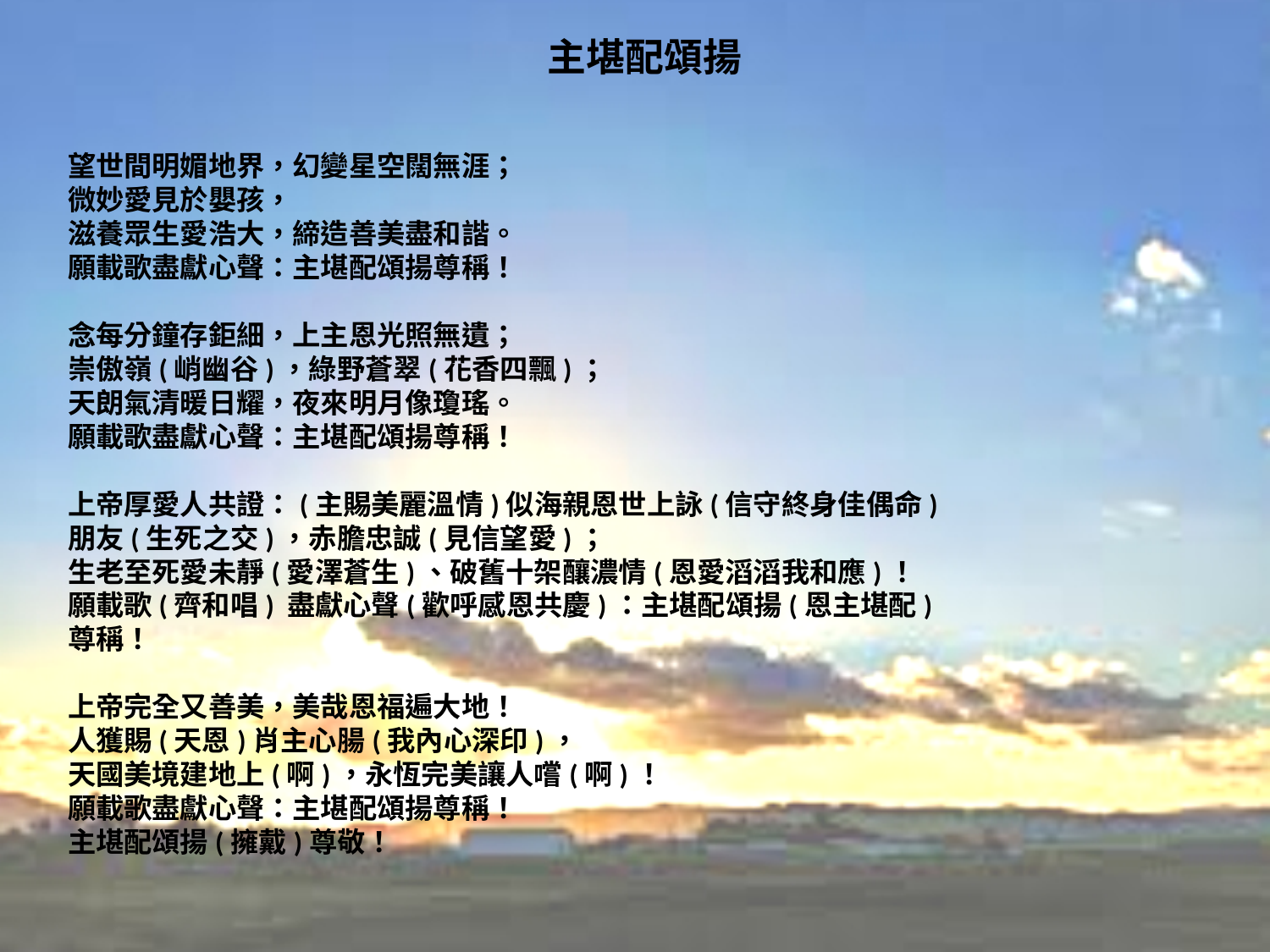

# 主堪配頌揚
望世間明媚地界，幻變星空闊無涯；
微妙愛見於嬰孩，
滋養眾生愛浩大，締造善美盡和諧。
願載歌盡獻心聲：主堪配頌揚尊稱！
念每分鐘存鉅細，上主恩光照無遺；
崇傲嶺(峭幽谷)，綠野蒼翠(花香四飄)；
天朗氣清暖日耀，夜來明月像瓊瑤。
願載歌盡獻心聲：主堪配頌揚尊稱！
上帝厚愛人共證：(主賜美麗溫情)似海親恩世上詠(信守終身佳偶命)
朋友(生死之交)，赤膽忠誠(見信望愛)；
生老至死愛未靜(愛澤蒼生)、破舊十架釀濃情(恩愛滔滔我和應)！
願載歌(齊和唱) 盡獻心聲(歡呼感恩共慶)：主堪配頌揚(恩主堪配) 尊稱！
上帝完全又善美，美哉恩福遍大地！
人獲賜(天恩)肖主心腸(我內心深印)，
天國美境建地上(啊)，永恆完美讓人嚐(啊)！
願載歌盡獻心聲：主堪配頌揚尊稱！
主堪配頌揚(擁戴)尊敬！